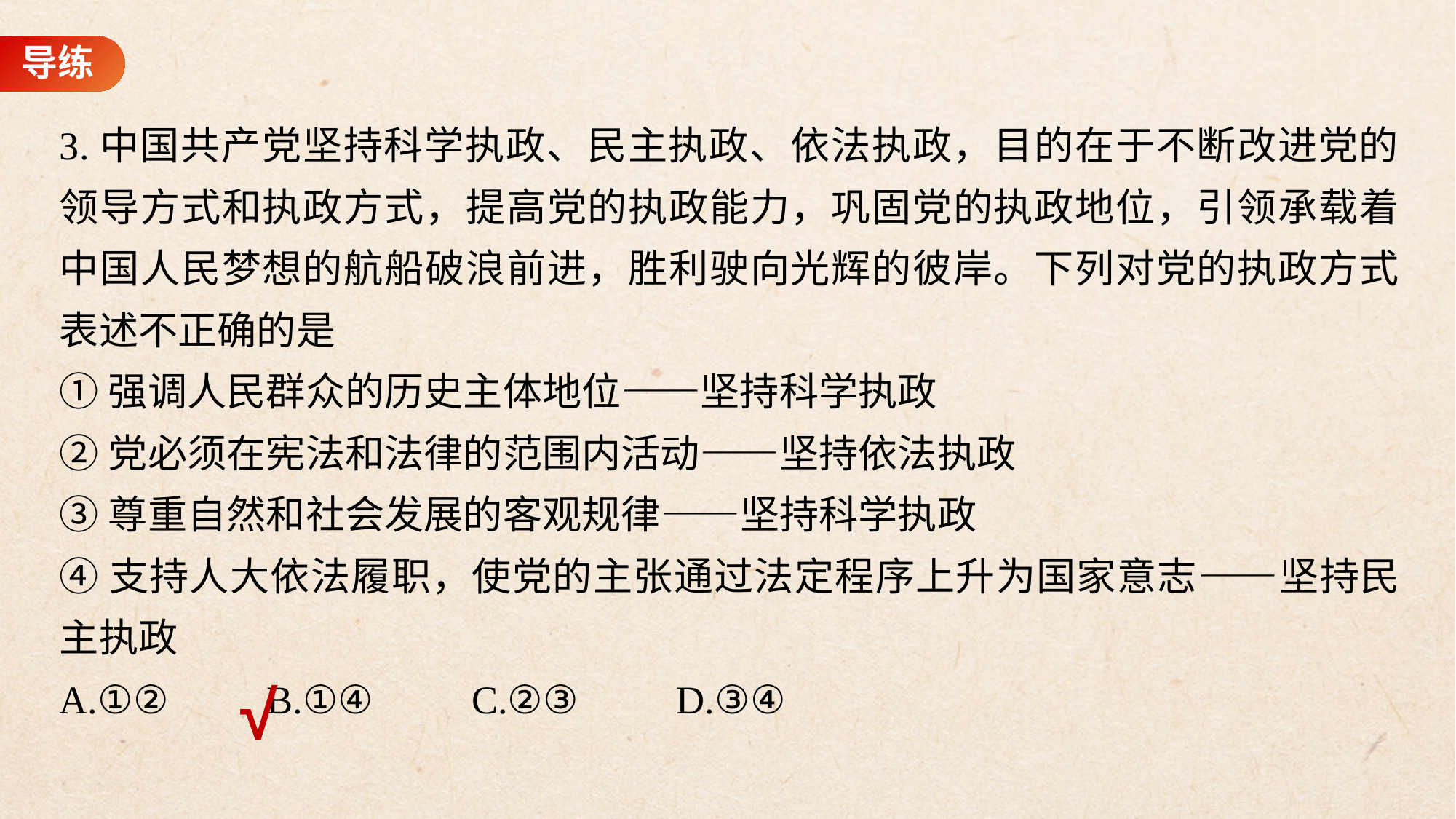

3.中国共产党坚持科学执政、民主执政、依法执政，目的在于不断改进党的领导方式和执政方式，提高党的执政能力，巩固党的执政地位，引领承载着中国人民梦想的航船破浪前进，胜利驶向光辉的彼岸。下列对党的执政方式表述不正确的是
①强调人民群众的历史主体地位——坚持科学执政
②党必须在宪法和法律的范围内活动——坚持依法执政
③尊重自然和社会发展的客观规律——坚持科学执政
④支持人大依法履职，使党的主张通过法定程序上升为国家意志——坚持民主执政
A.①②　　B.①④　　C.②③　　D.③④
√